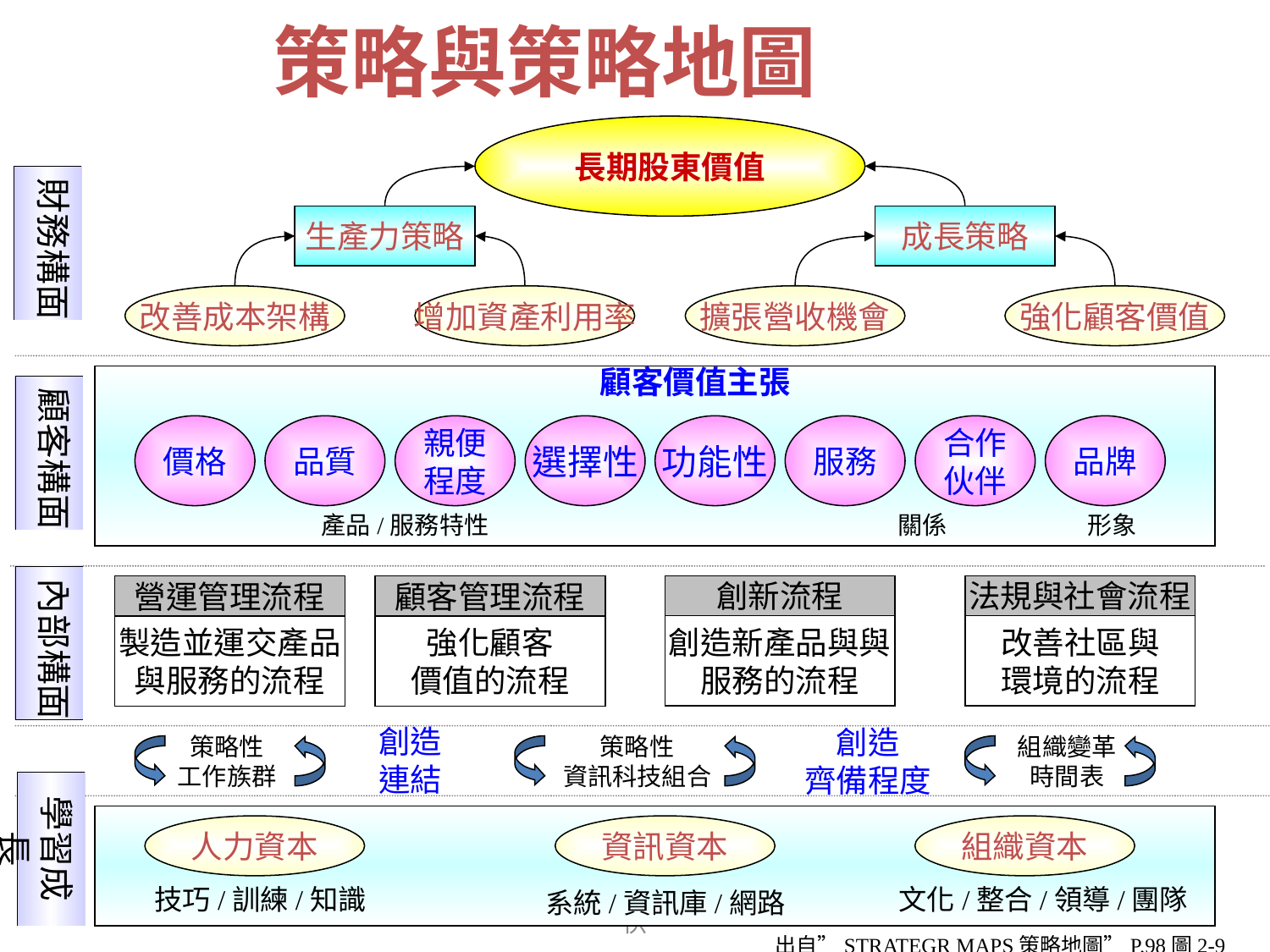

策略與策略地圖
長期股東價值
財務構面
生產力策略
成長策略
改善成本架構
增加資產利用率
擴張營收機會
強化顧客價值

顧客價值主張

顧客構面
價格
品質
親便
程度
選擇性
功能性
服務
合作
伙伴
品牌
產品/服務特性
關係
形象

內部構面
創新流程
法規與社會流程
營運管理流程
顧客管理流程
創造新產品與與
服務的流程
改善社區與
環境的流程
製造並運交產品
與服務的流程
強化顧客
價值的流程
創造
連結
創造
齊備程度

策略性
工作族群
策略性
資訊科技組合
組織變革
時間表

學習成長

人力資本
資訊資本
組織資本
技巧/訓練/知識
文化/整合/領導/團隊
系統/資訊庫/網路
「如魚得水」讓您的學習更輕鬆愉快
17
出自”STRATEGR MAPS策略地圖”P.98圖2-9